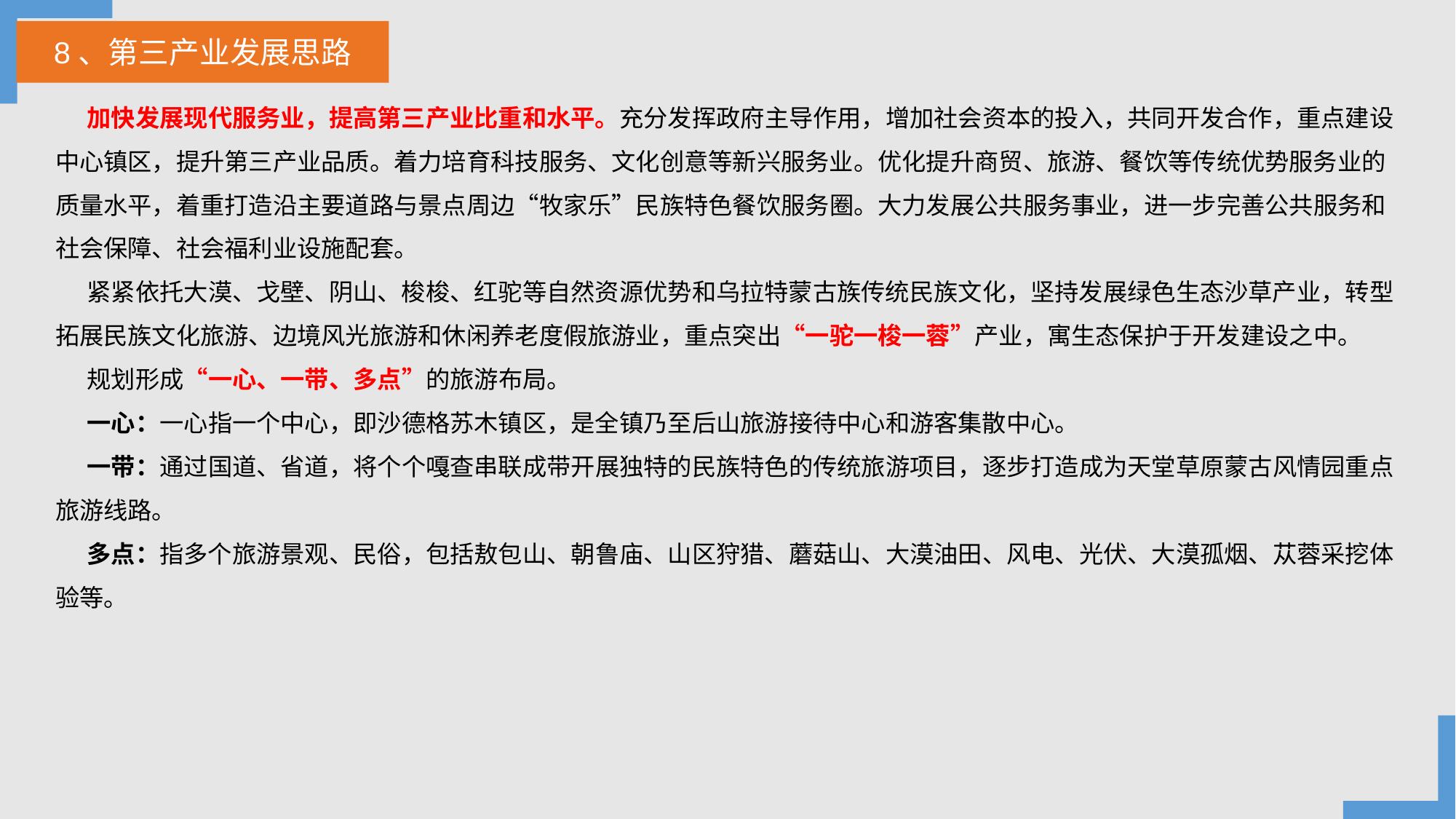

8、第三产业发展思路
加快发展现代服务业，提高第三产业比重和水平。充分发挥政府主导作用，增加社会资本的投入，共同开发合作，重点建设中心镇区，提升第三产业品质。着力培育科技服务、文化创意等新兴服务业。优化提升商贸、旅游、餐饮等传统优势服务业的质量水平，着重打造沿主要道路与景点周边“牧家乐”民族特色餐饮服务圈。大力发展公共服务事业，进一步完善公共服务和社会保障、社会福利业设施配套。
紧紧依托大漠、戈壁、阴山、梭梭、红驼等自然资源优势和乌拉特蒙古族传统民族文化，坚持发展绿色生态沙草产业，转型拓展民族文化旅游、边境风光旅游和休闲养老度假旅游业，重点突出“一驼一梭一蓉”产业，寓生态保护于开发建设之中。
规划形成“一心、一带、多点”的旅游布局。
一心：一心指一个中心，即沙德格苏木镇区，是全镇乃至后山旅游接待中心和游客集散中心。
一带：通过国道、省道，将个个嘎查串联成带开展独特的民族特色的传统旅游项目，逐步打造成为天堂草原蒙古风情园重点旅游线路。
多点：指多个旅游景观、民俗，包括敖包山、朝鲁庙、山区狩猎、蘑菇山、大漠油田、风电、光伏、大漠孤烟、苁蓉采挖体验等。